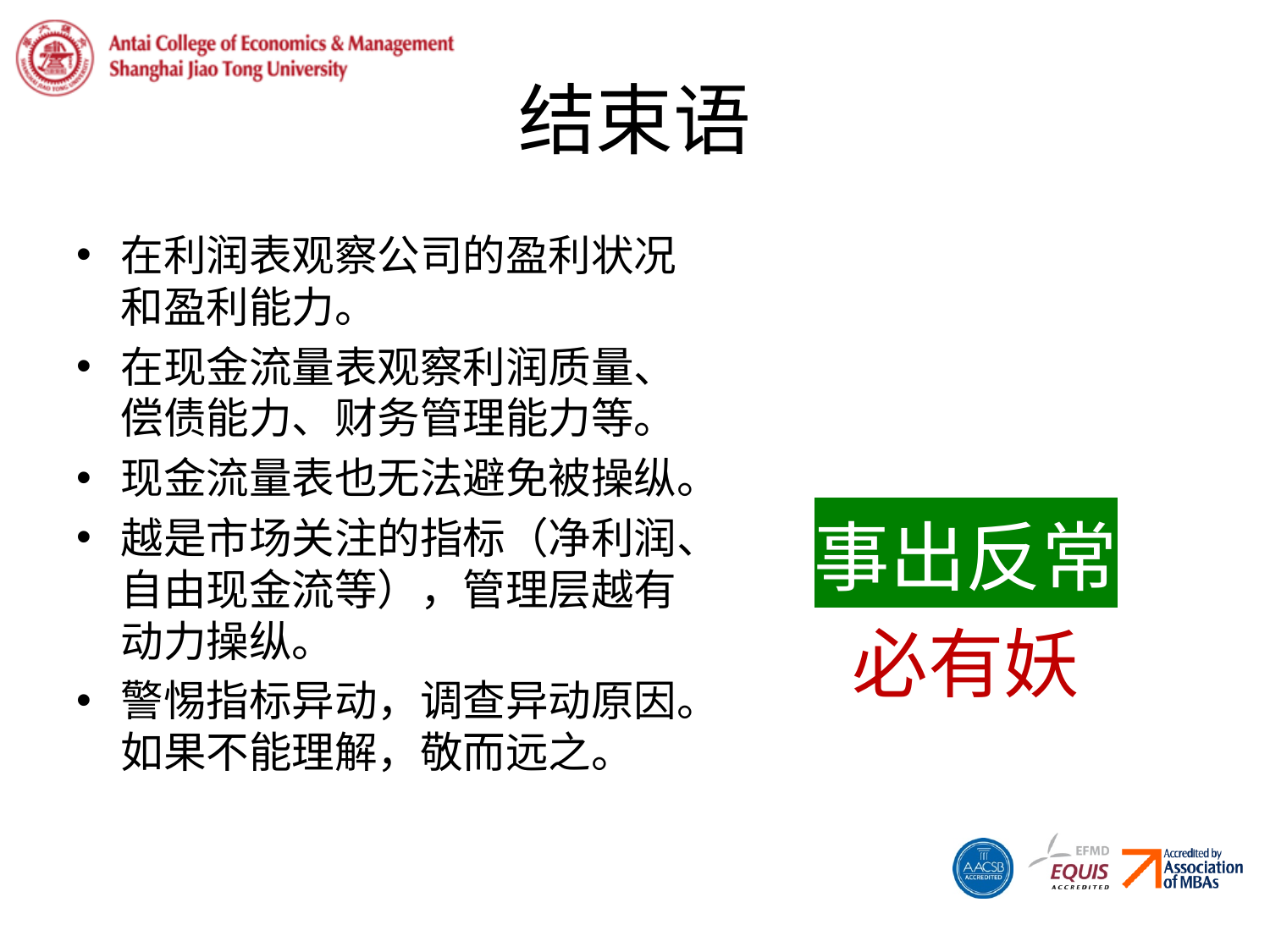

# 结束语
在利润表观察公司的盈利状况和盈利能力。
在现金流量表观察利润质量、偿债能力、财务管理能力等。
现金流量表也无法避免被操纵。
越是市场关注的指标（净利润、自由现金流等），管理层越有动力操纵。
警惕指标异动，调查异动原因。如果不能理解，敬而远之。

事出反常
必有妖